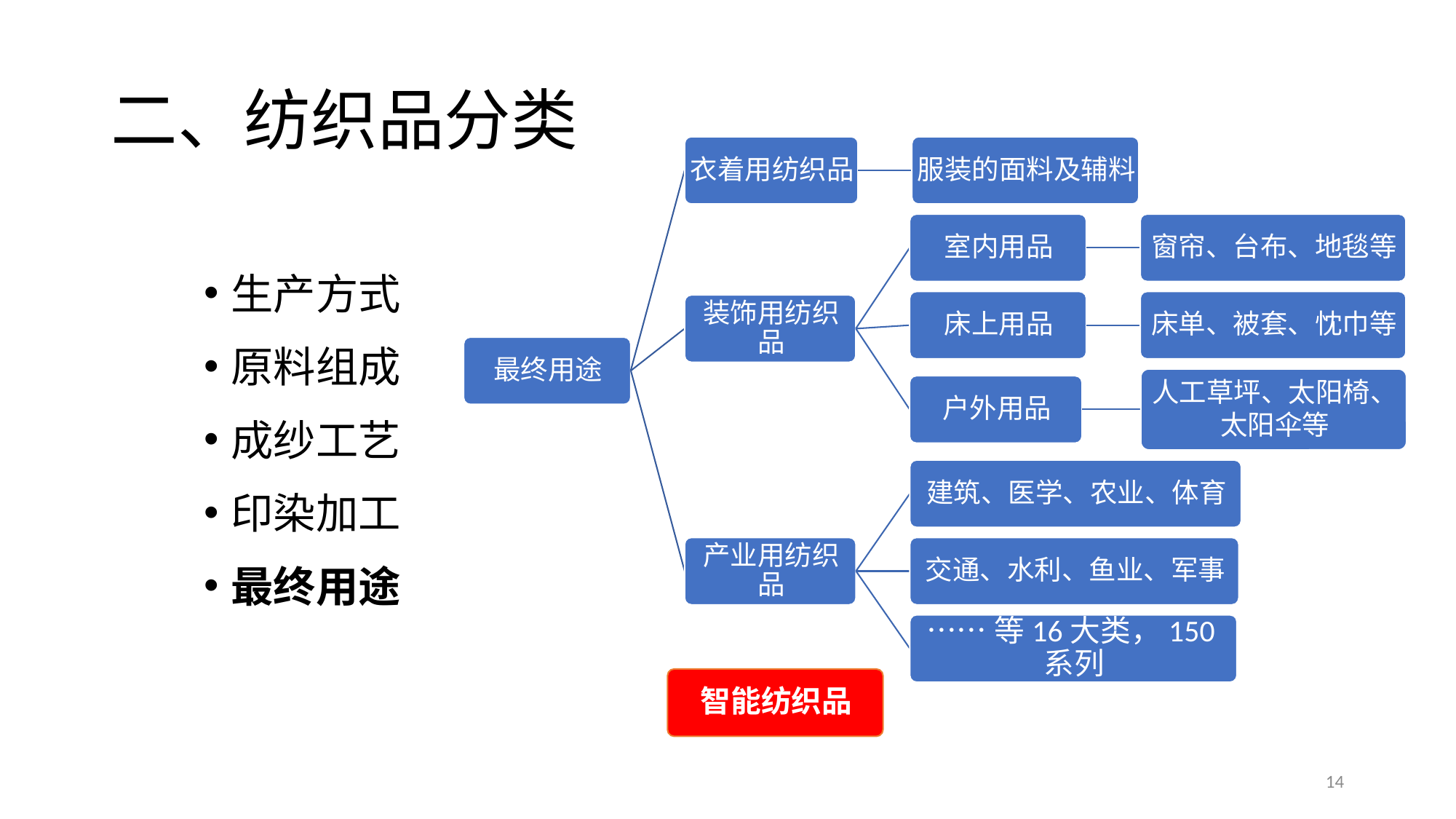

# 二、纺织品分类
智能纺织品
最终用途

衣着用纺织品

服装的面料及辅料

装饰用纺织品

室内用品

窗帘、台布、地毯等

床上用品

床单、被套、忱巾等

户外用品

人工草坪、太阳椅、
太阳伞等

产业用纺织品

建筑、医学、农业、体育

交通、水利、鱼业、军事

……等16大类，150系列
生产方式
原料组成
成纱工艺
印染加工
最终用途

14